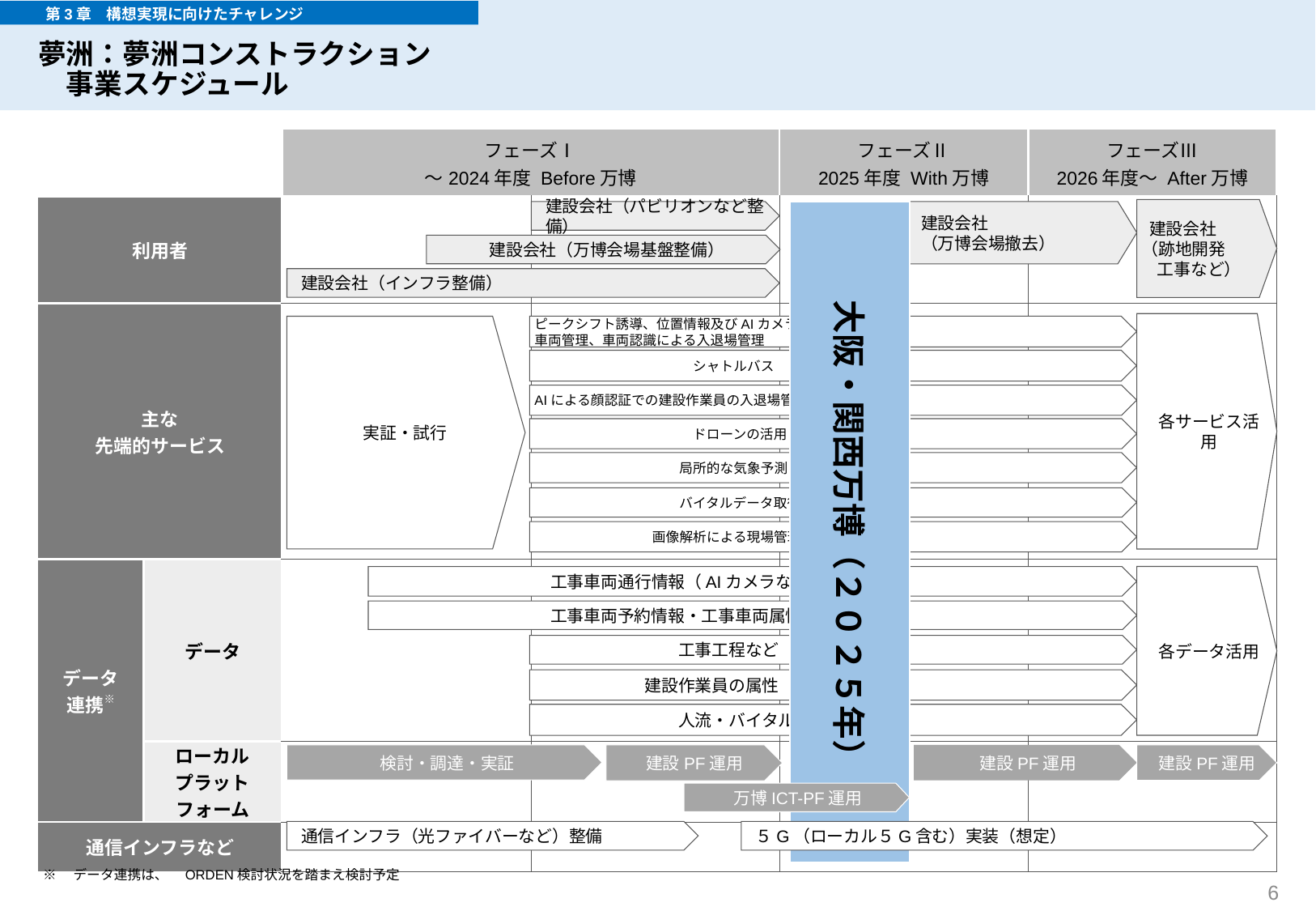

# 夢洲：夢洲コンストラクション 　事業スケジュール
　　　第3章　構想実現に向けたチャレンジ
|  |  | フェーズⅠ ～2024年度 Before万博 |  | フェーズⅡ 2025年度 With万博 | フェーズⅢ 2026年度～ After万博 |
| --- | --- | --- | --- | --- | --- |
| 利用者 |  |  |  |  |  |
| 主な 先端的サービス |  |  |  |  |  |
| データ 連携※ | データ |  |  |  |  |
|  | ローカル プラットフォーム |  |  |  |  |
| 通信インフラなど |  |  |  |  |  |
 建設会社
（跡地開発
   工事など）
建設会社
（万博会場撤去）
建設会社（パビリオンなど整備）
大阪・関西万博（２０２５年）
建設会社（万博会場基盤整備）
建設会社（インフラ整備）
各サービス活用
ピークシフト誘導、位置情報及びAIカメラによる
車両管理、車両認識による入退場管理
実証・試行
　　　　　　　　　　　シャトルバス
AIによる顔認証での建設作業員の入退場管理
　　　　　　　　　　　ドローンの活用
　　　　　　　　　　局所的な気象予測
　　　　　　　　　　バイタルデータ取得
　　　　　　　　画像解析による現場管理
　　　　　　　　　　工事車両通行情報（AIカメラなど）
　　　　　　　　　　工事車両予約情報・工事車両属性
　　　　　　　　工事工程など
　　　　　　建設作業員の属性
　　　　　　　　人流・バイタル
各データ活用
建設PF運用
検討・調達・実証
建設PF運用
建設PF運用
万博ICT-PF運用
通信インフラ（光ファイバーなど）整備
５G（ローカル５G含む）実装（想定）
※　データ連携は、　ORDEN検討状況を踏まえ検討予定
6